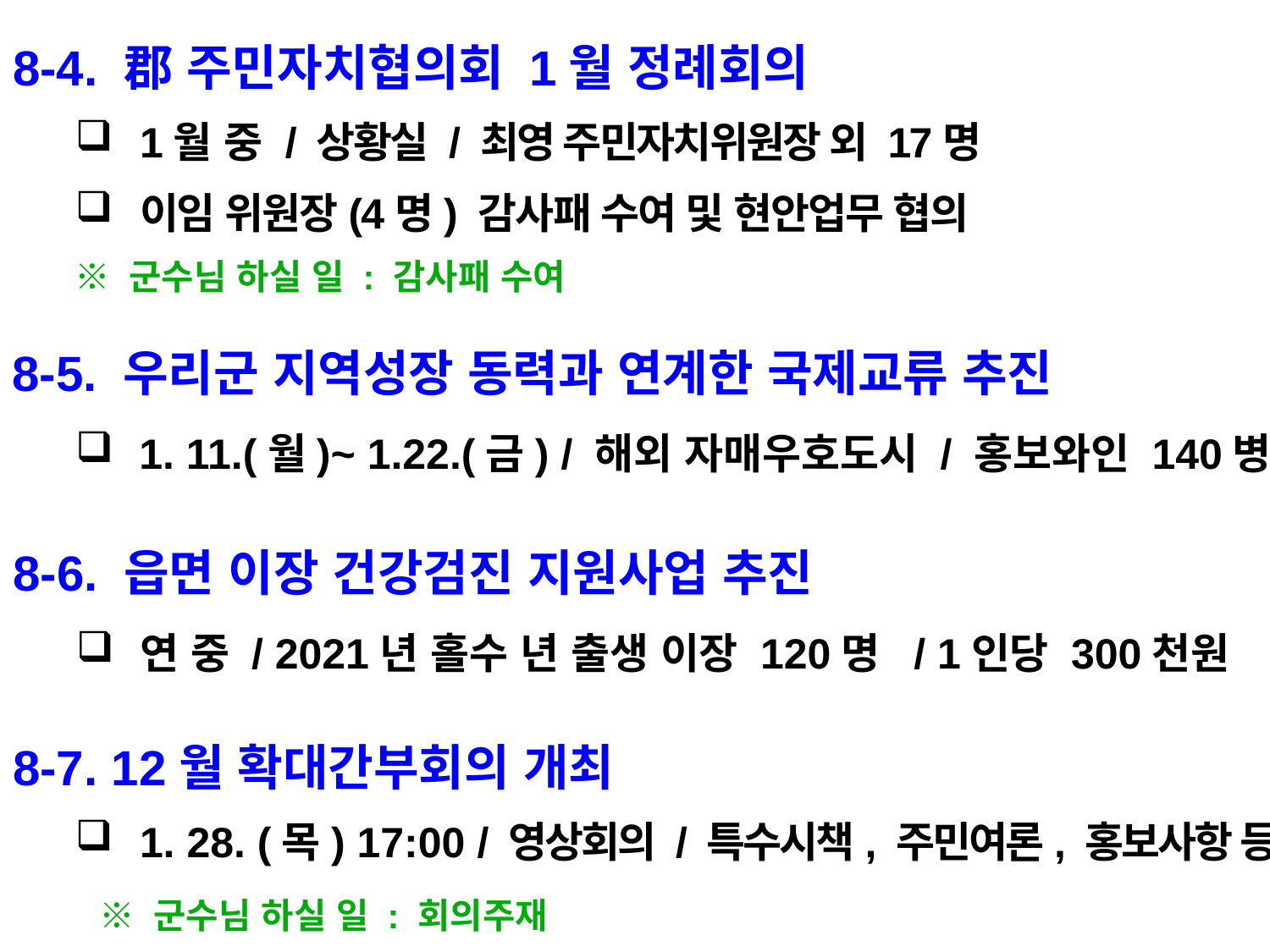

8-4. 郡 주민자치협의회 1월 정례회의
1월 중 / 상황실 / 최영 주민자치위원장 외 17명
이임 위원장(4명) 감사패 수여 및 현안업무 협의
※ 군수님 하실 일 : 감사패 수여
8-5. 우리군 지역성장 동력과 연계한 국제교류 추진
1. 11.(월)~ 1.22.(금) / 해외 자매우호도시 / 홍보와인 140병
8-6. 읍면 이장 건강검진 지원사업 추진
연 중 / 2021년 홀수 년 출생 이장 120명  / 1인당 300천원
8-7. 12월 확대간부회의 개최
1. 28. (목) 17:00 / 영상회의 / 특수시책, 주민여론, 홍보사항 등
  ※ 군수님 하실 일 : 회의주재